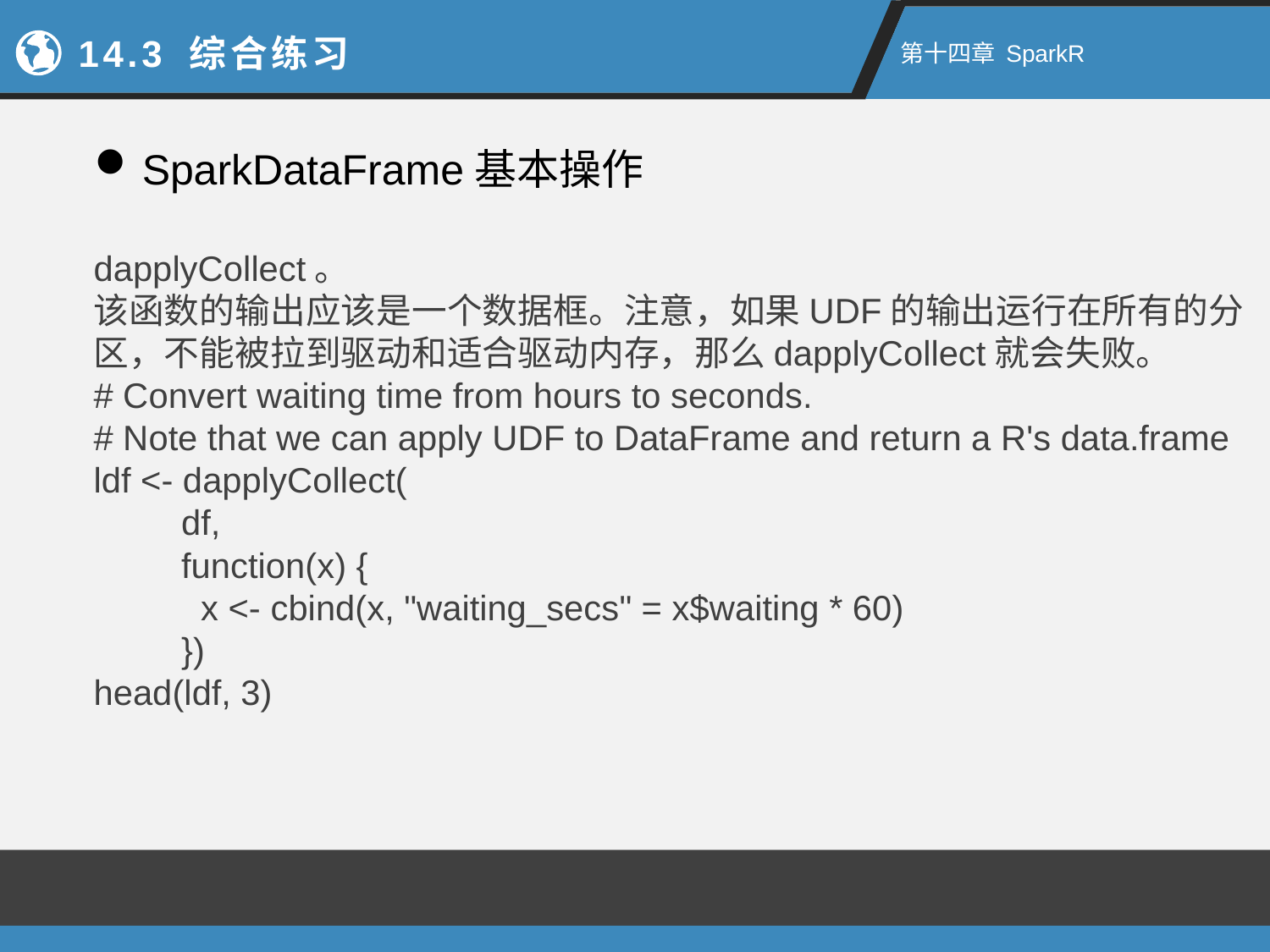

14.3 综合练习

第十四章 SparkR
SparkDataFrame基本操作
dapplyCollect。
该函数的输出应该是一个数据框。注意，如果UDF的输出运行在所有的分区，不能被拉到驱动和适合驱动内存，那么dapplyCollect就会失败。
# Convert waiting time from hours to seconds.
# Note that we can apply UDF to DataFrame and return a R's data.frame
ldf <- dapplyCollect(
         df,
         function(x) {
           x <- cbind(x, "waiting_secs" = x$waiting * 60)
         })
head(ldf, 3)